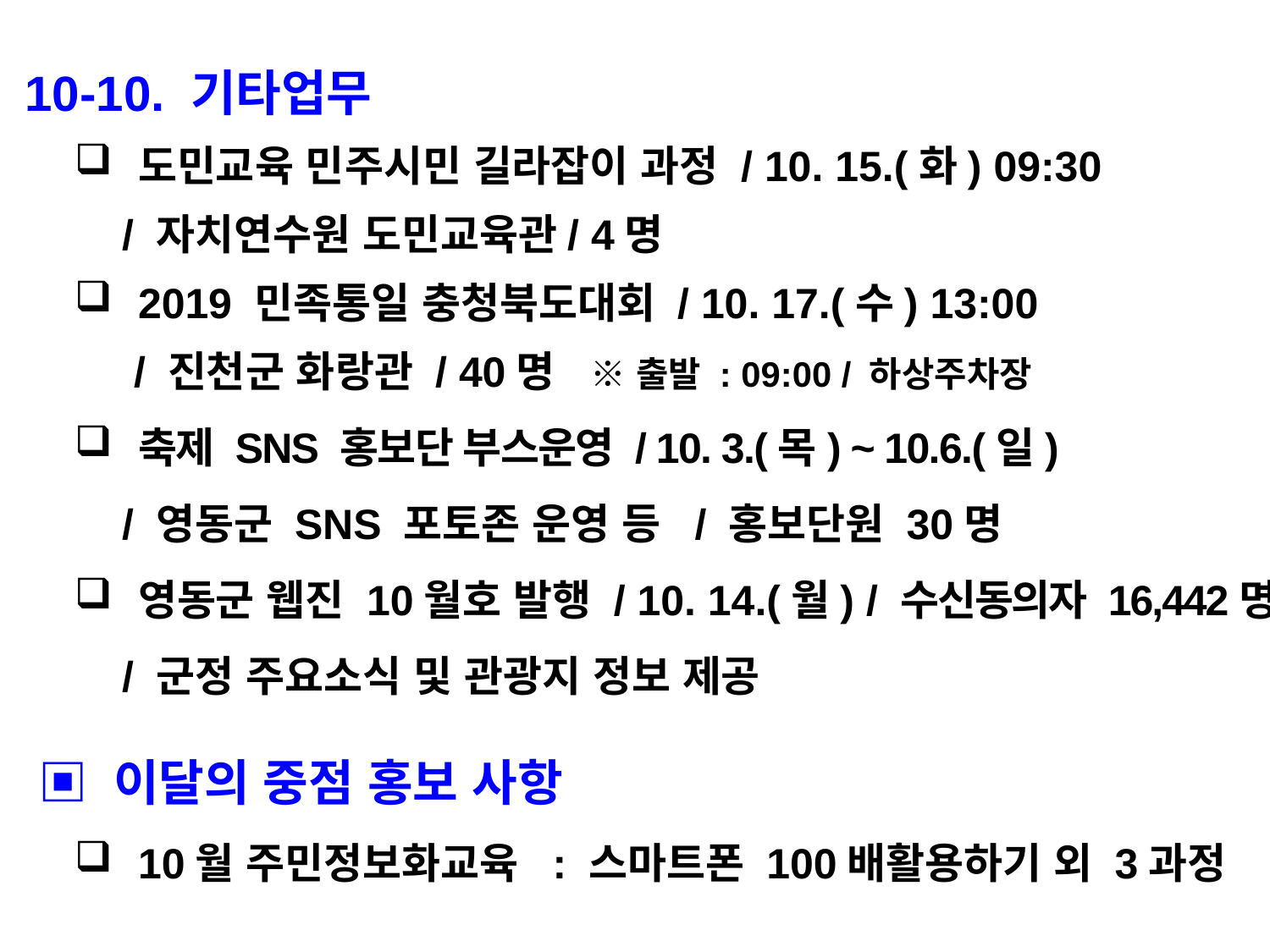

10-10. 기타업무
도민교육 민주시민 길라잡이 과정 / 10. 15.(화) 09:30
    / 자치연수원 도민교육관/ 4명
2019 민족통일 충청북도대회 / 10. 17.(수) 13:00
     / 진천군 화랑관 / 40명   ※ 출발 : 09:00 / 하상주차장
축제 SNS 홍보단 부스운영 / 10. 3.(목) ~ 10.6.(일)
    / 영동군 SNS 포토존 운영 등  / 홍보단원 30명
영동군 웹진 10월호 발행 / 10. 14.(월) / 수신동의자 16,442명
    / 군정 주요소식 및 관광지 정보 제공

  ▣ 이달의 중점 홍보 사항
10월 주민정보화교육  : 스마트폰 100배활용하기 외 3과정